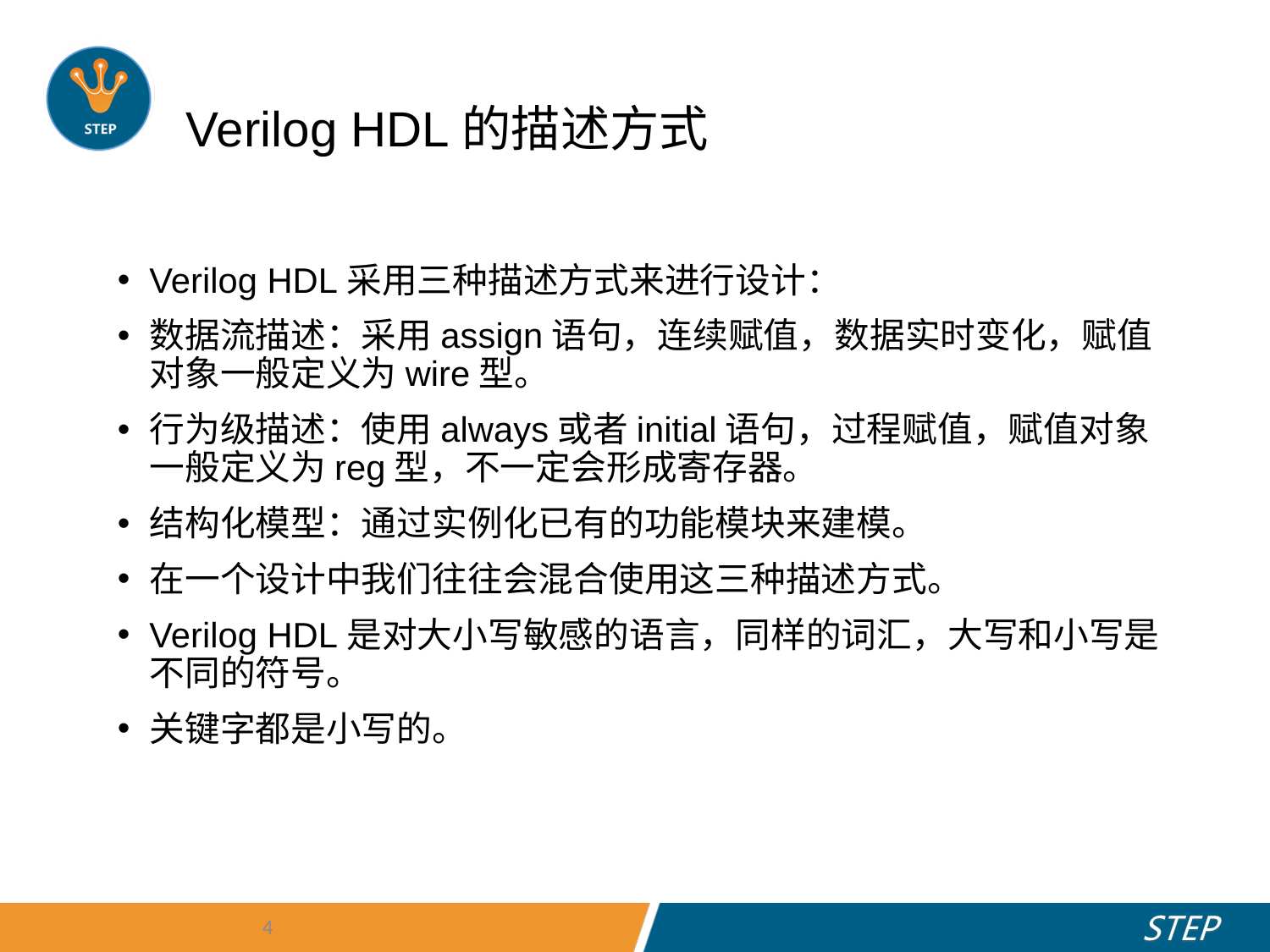

# Verilog HDL的描述方式
Verilog HDL采用三种描述方式来进行设计：
数据流描述：采用assign语句，连续赋值，数据实时变化，赋值对象一般定义为wire型。
行为级描述：使用always或者initial语句，过程赋值，赋值对象一般定义为reg型，不一定会形成寄存器。
结构化模型：通过实例化已有的功能模块来建模。
在一个设计中我们往往会混合使用这三种描述方式。
Verilog HDL是对大小写敏感的语言，同样的词汇，大写和小写是不同的符号。
关键字都是小写的。
4